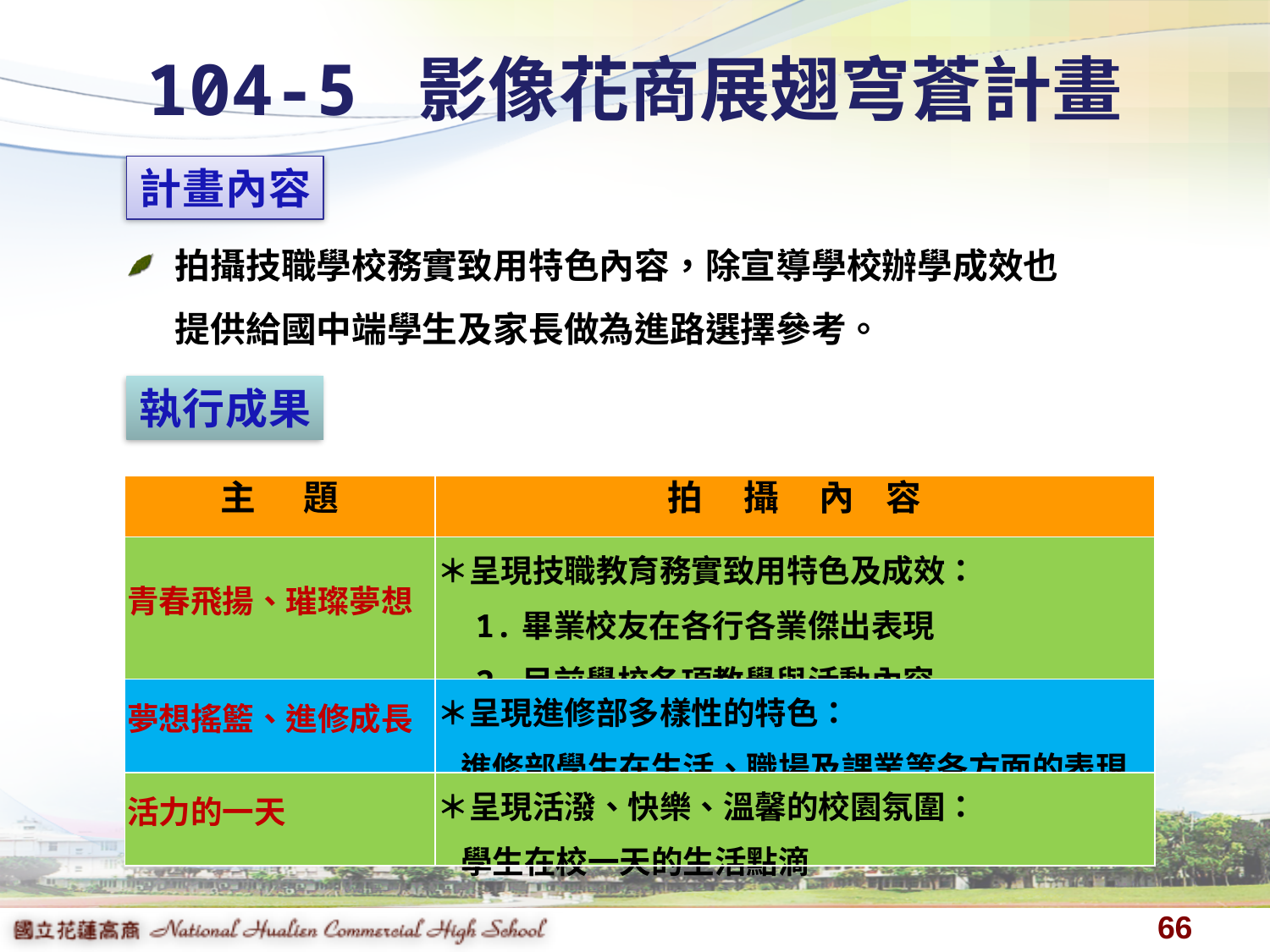

# 104-5 影像花商展翅穹蒼計畫
計畫內容
拍攝技職學校務實致用特色內容，除宣導學校辦學成效也提供給國中端學生及家長做為進路選擇參考。

執行成果
| 主 題 | 拍 攝 內 容 |
| --- | --- |
| 青春飛揚、璀璨夢想 | ＊呈現技職教育務實致用特色及成效： 1.畢業校友在各行各業傑出表現 2.目前學校各項教學與活動內容 |
| 夢想搖籃、進修成長 | ＊呈現進修部多樣性的特色： 進修部學生在生活、職場及課業等各方面的表現 |
| 活力的一天 | ＊呈現活潑、快樂、溫馨的校園氛圍： 學生在校一天的生活點滴 |